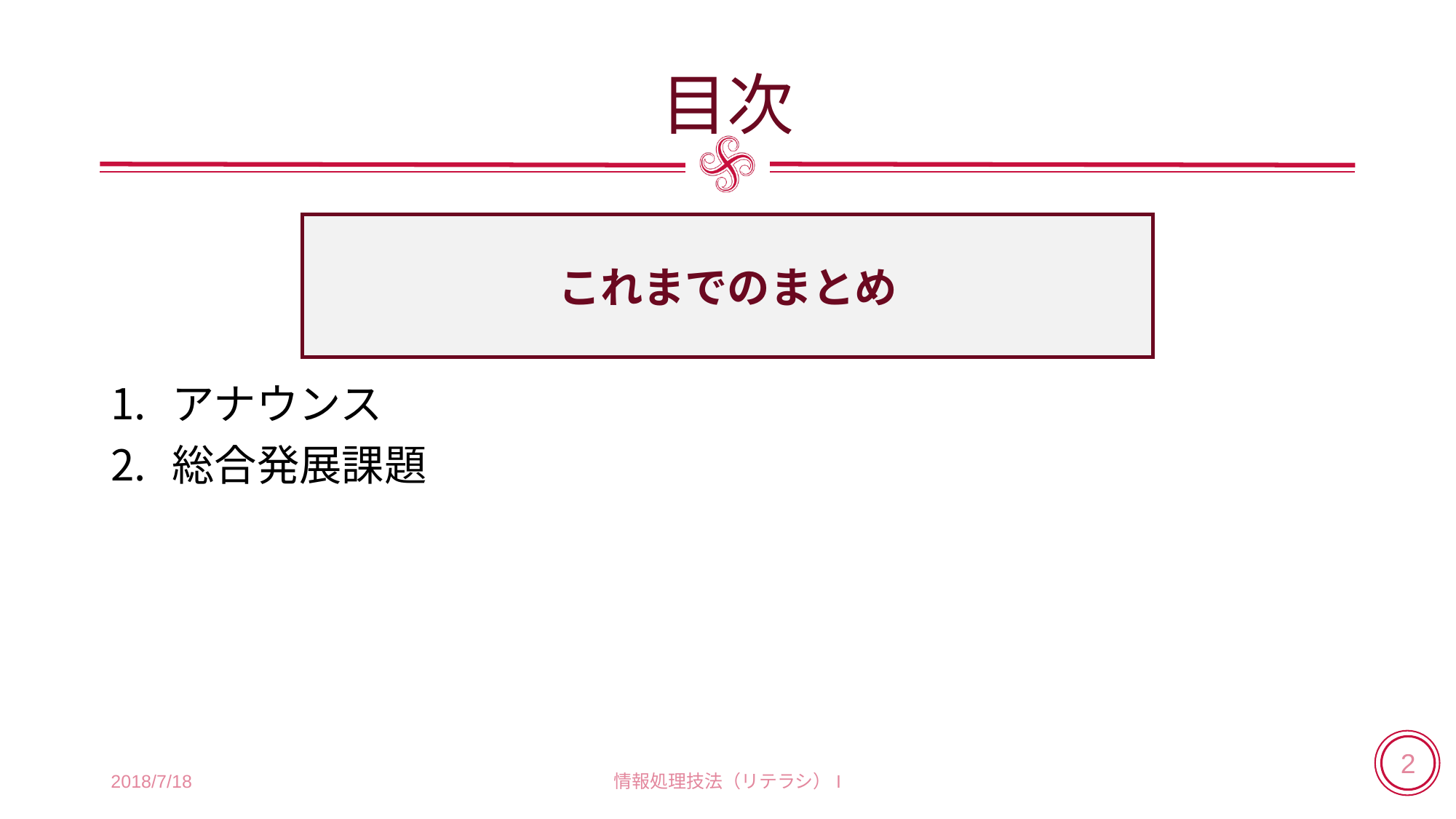

# 目次
これまでのまとめ
アナウンス
総合発展課題
2018/7/18
情報処理技法（リテラシ）I